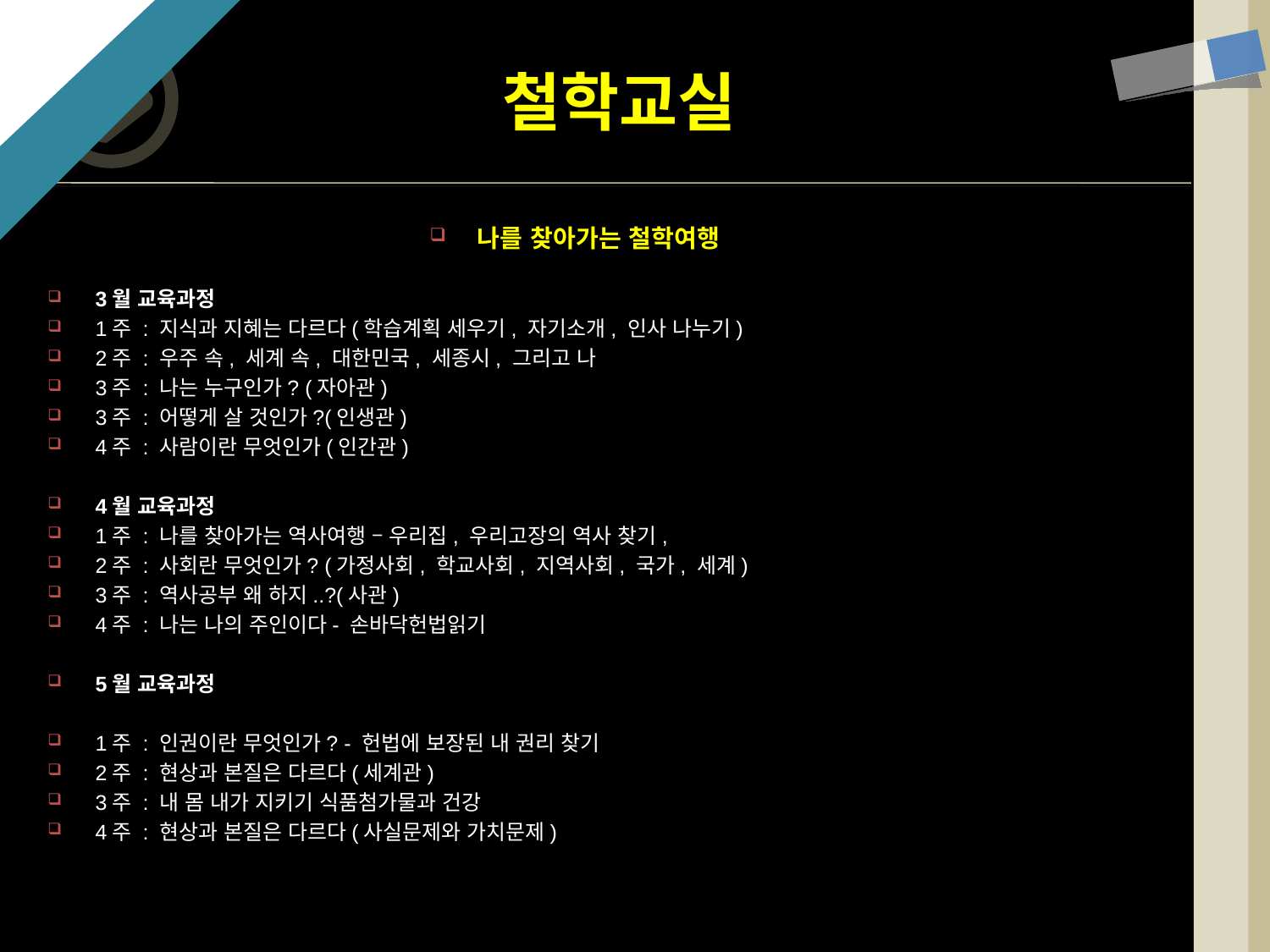

# 철학교실
나를 찾아가는 철학여행

3월 교육과정
1주 : 지식과 지혜는 다르다(학습계획 세우기, 자기소개, 인사 나누기)
2주 : 우주 속, 세계 속, 대한민국, 세종시, 그리고 나
3주 : 나는 누구인가? (자아관)
3주 : 어떻게 살 것인가?(인생관)
4주 : 사람이란 무엇인가(인간관)

4월 교육과정
1주 : 나를 찾아가는 역사여행 – 우리집, 우리고장의 역사 찾기,
2주 : 사회란 무엇인가? (가정사회, 학교사회, 지역사회, 국가, 세계)
3주 : 역사공부 왜 하지..?(사관)
4주 : 나는 나의 주인이다- 손바닥헌법읽기

5월 교육과정

1주 : 인권이란 무엇인가? - 헌법에 보장된 내 권리 찾기
2주 : 현상과 본질은 다르다(세계관)
3주 : 내 몸 내가 지키기 식품첨가물과 건강
4주 : 현상과 본질은 다르다(사실문제와 가치문제)